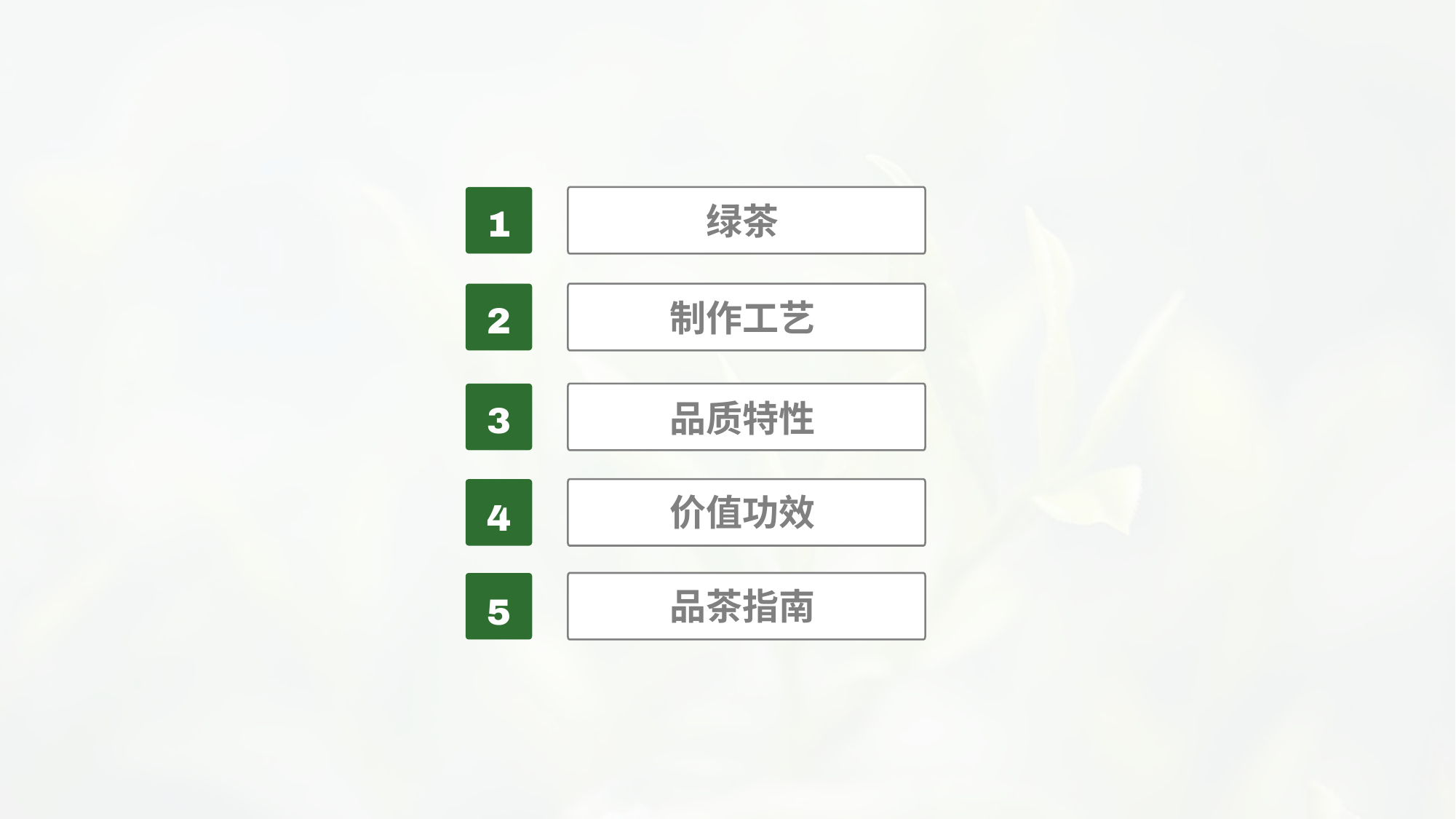

1

绿茶

2

制作工艺

3

品质特性

4

价值功效

5

品茶指南